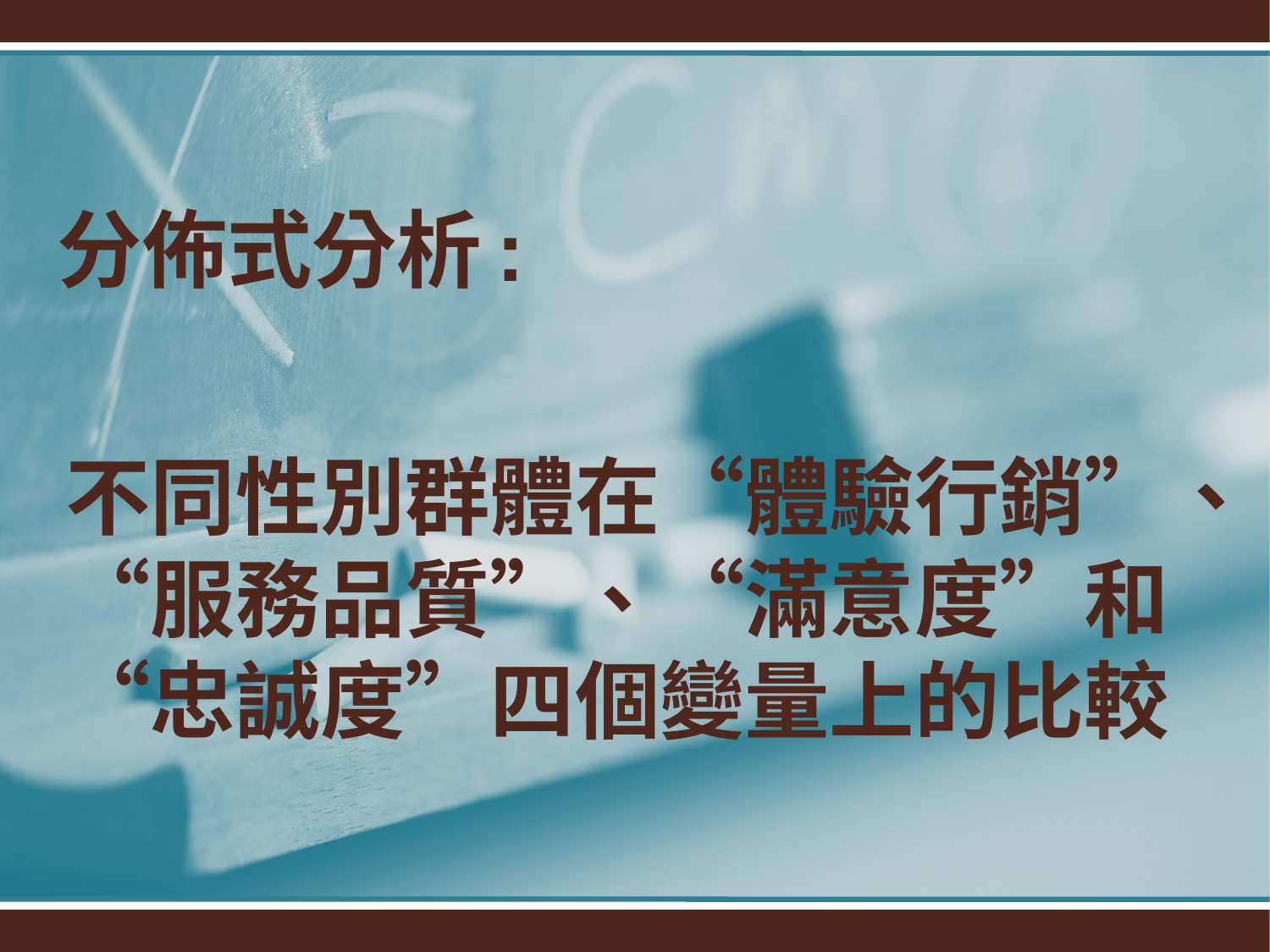

分佈式分析:

不同性別群體在“體驗行銷”、“服務品質”、“滿意度”和“忠誠度”四個變量上的比較